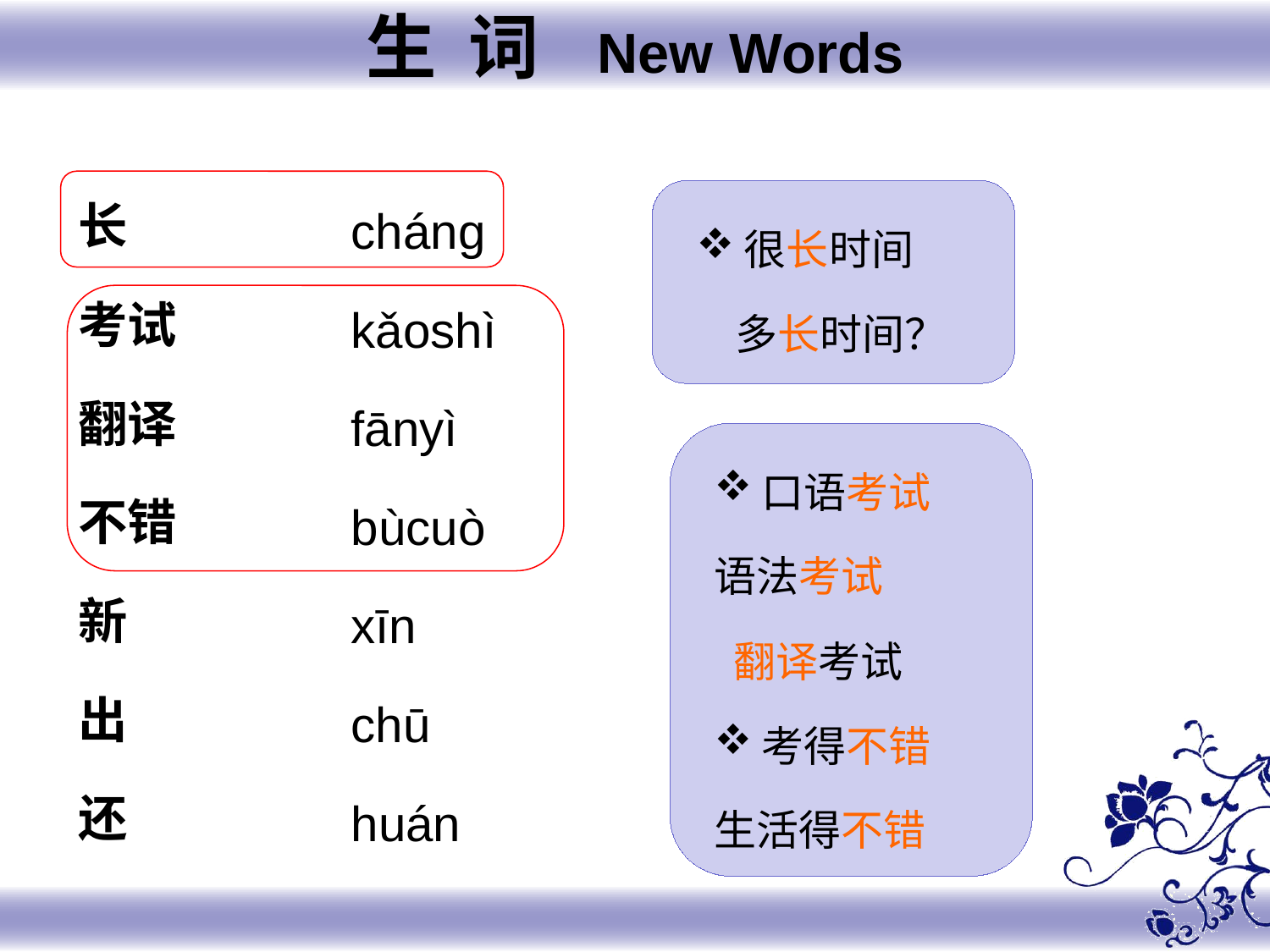

生  词   New Words
长
考试
翻译
不错
新
出
还
cháng
kǎoshì
fānyì
bùcuò
xīn
chū
huán

很长时间
   多长时间？

口语考试
语法考试
 翻译考试
考得不错
生活得不错